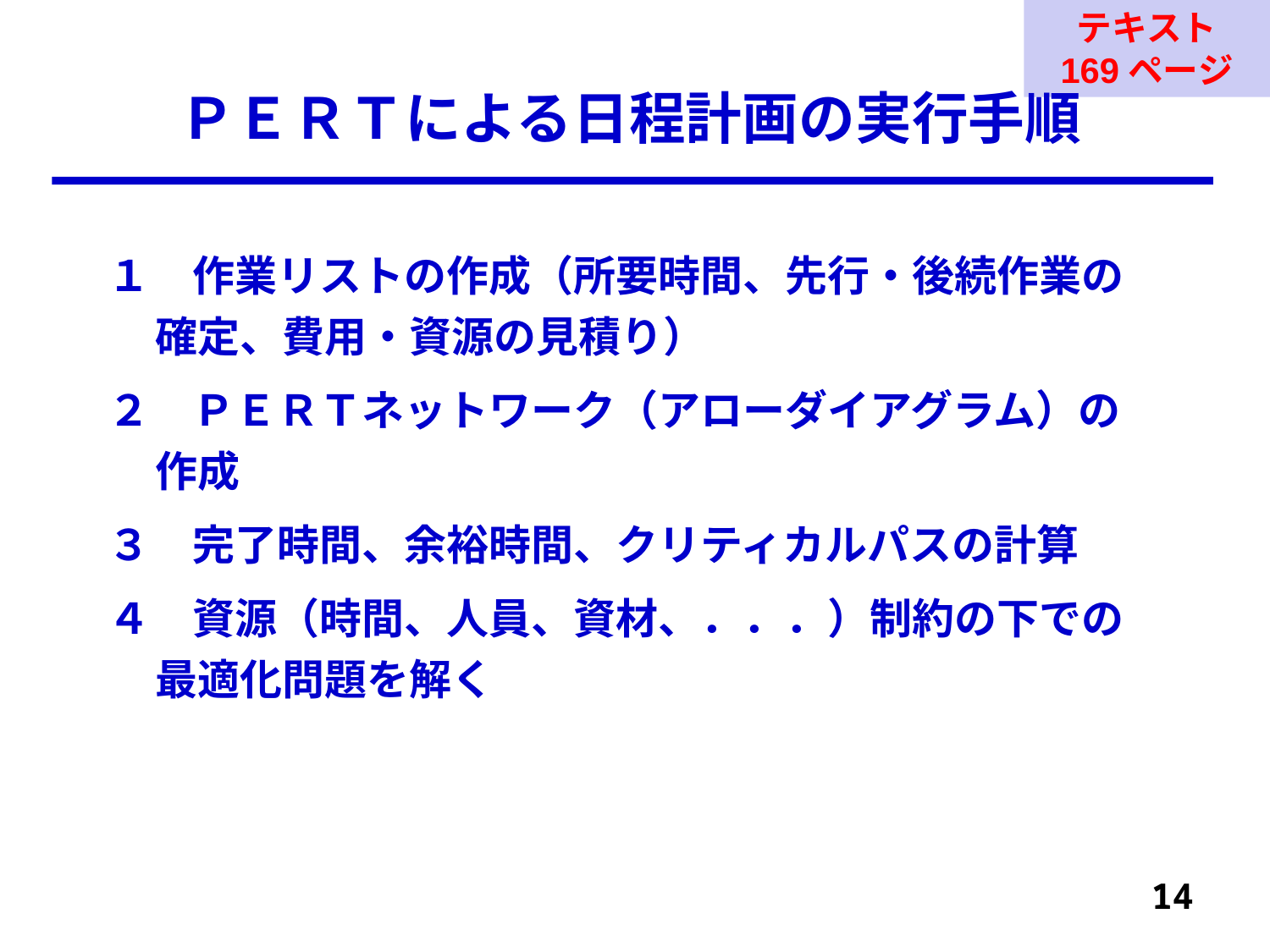

テキスト
169ページ
# ＰＥＲＴによる日程計画の実行手順
１　作業リストの作成（所要時間、先行・後続作業の確定、費用・資源の見積り）
２　ＰＥＲＴネットワーク（アローダイアグラム）の作成
３　完了時間、余裕時間、クリティカルパスの計算
４　資源（時間、人員、資材、．．．）制約の下での最適化問題を解く
14